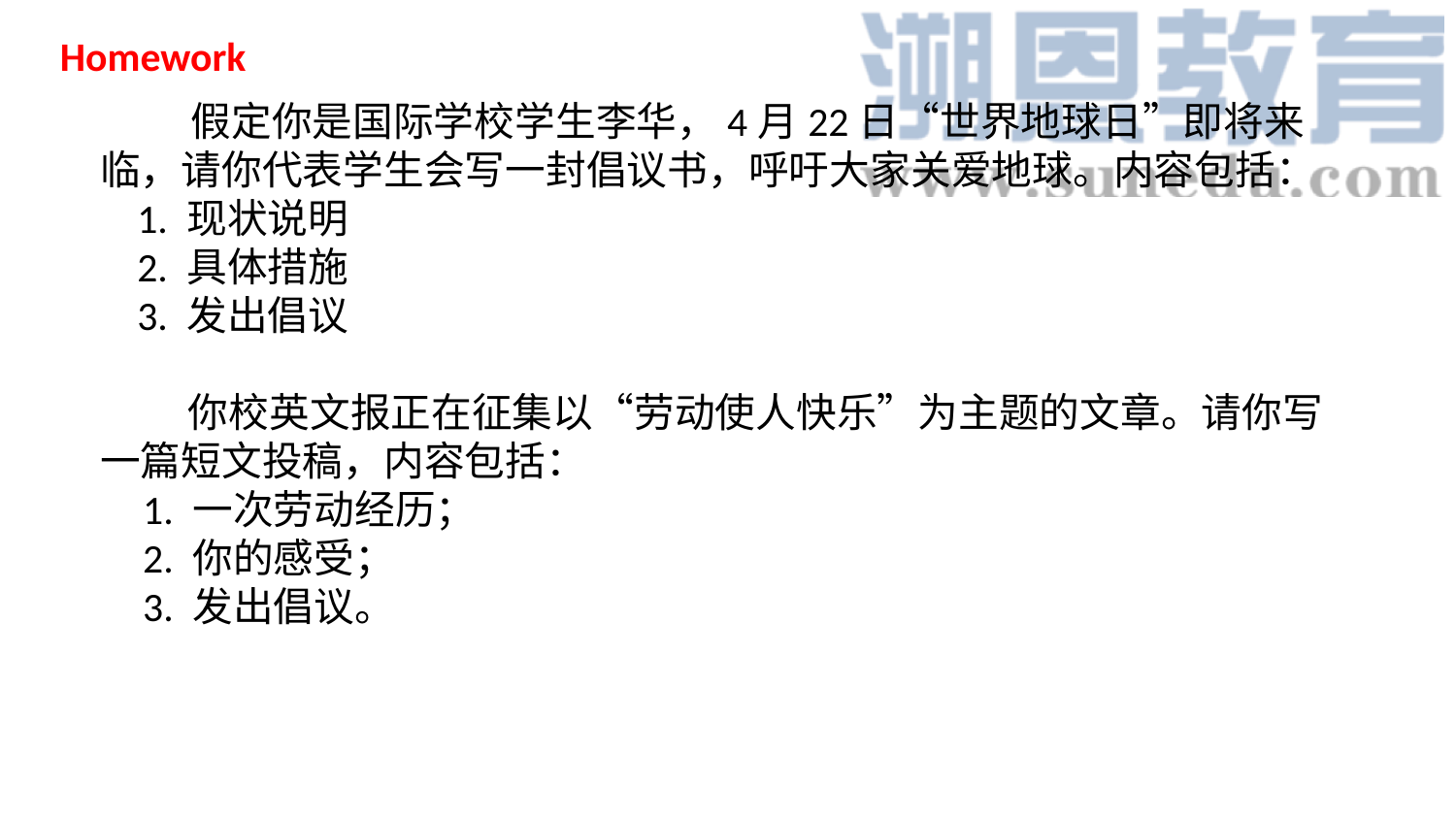

Homework
         假定你是国际学校学生李华，4月22日“世界地球日”即将来临，请你代表学生会写一封倡议书，呼吁大家关爱地球。内容包括：
    1. 现状说明
    2. 具体措施
    3. 发出倡议

    你校英文报正在征集以“劳动使人快乐”为主题的文章。请你写一篇短文投稿，内容包括：
1. 一次劳动经历；
2. 你的感受；
3. 发出倡议。